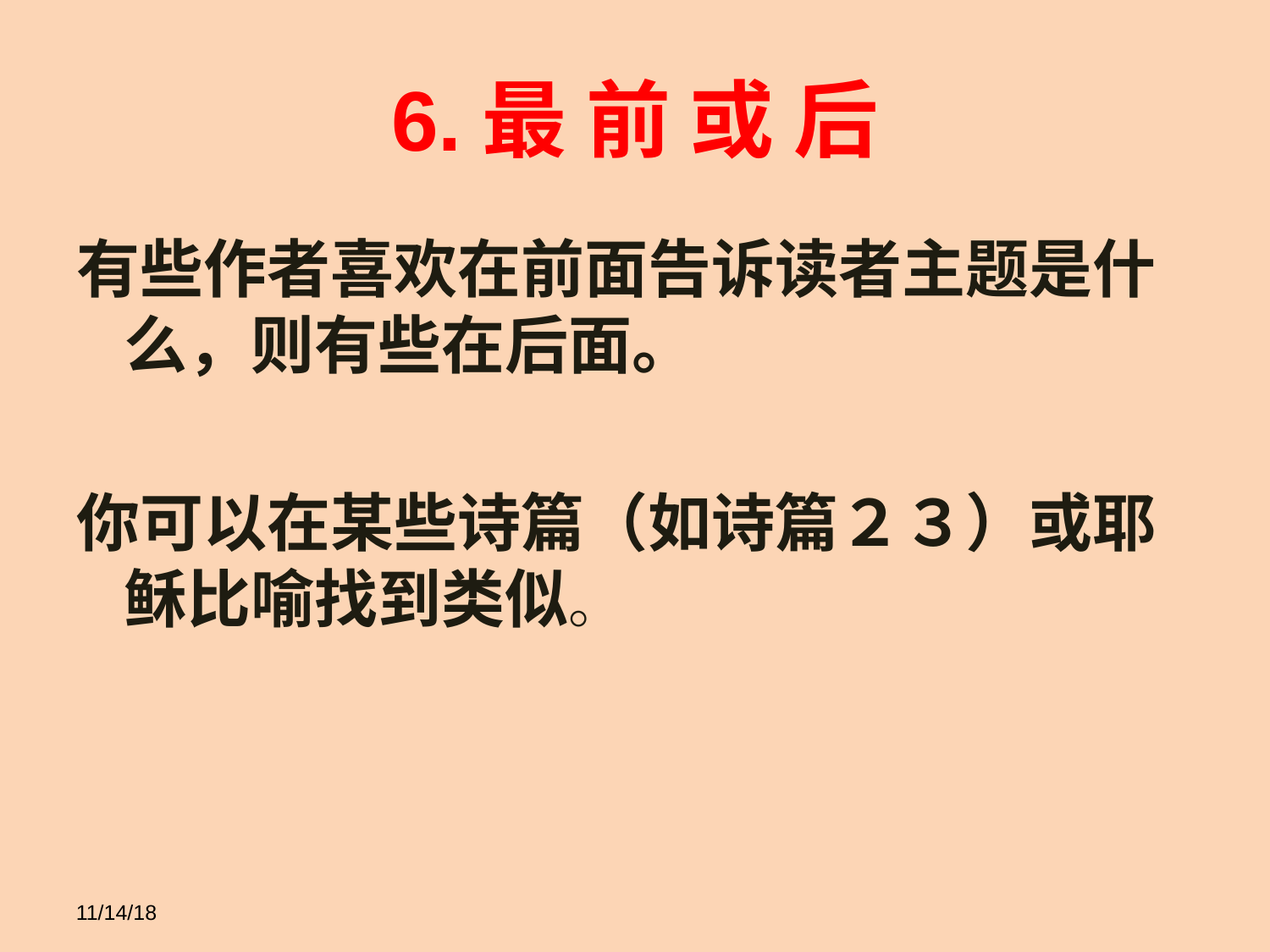

6.最 前 或 后
有些作者喜欢在前面告诉读者主题是什么，则有些在后面。

你可以在某些诗篇（如诗篇２３）或耶稣比喻找到类似。

11/14/18